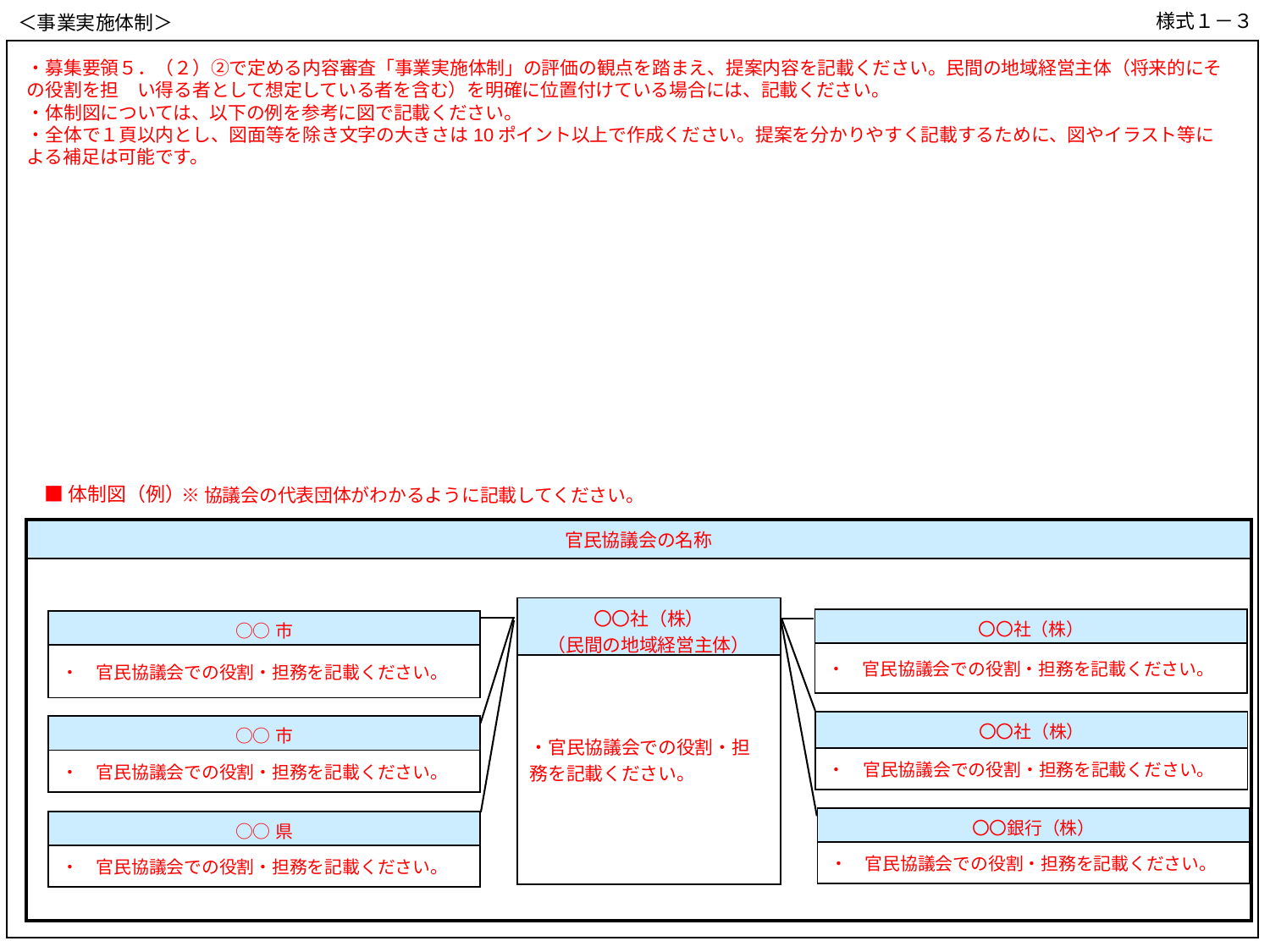

様式１－３
＜事業実施体制＞

・募集要領５．（２）②で定める内容審査「事業実施体制」の評価の観点を踏まえ、提案内容を記載ください。民間の地域経営主体（将来的にその役割を担　い得る者として想定している者を含む）を明確に位置付けている場合には、記載ください。
・体制図については、以下の例を参考に図で記載ください。
・全体で１頁以内とし、図面等を除き文字の大きさは10ポイント以上で作成ください。提案を分かりやすく記載するために、図やイラスト等による補足は可能です。
■体制図（例）
※協議会の代表団体がわかるように記載してください。
| 官民協議会の名称 |
| --- |
|  |
| 〇〇社（株） （民間の地域経営主体） |
| --- |
| ・官民協議会での役割・担務を記載ください。 |
| 〇〇社（株） |
| --- |
| ・　官民協議会での役割・担務を記載ください。 |
| ○○市 |
| --- |
| ・　官民協議会での役割・担務を記載ください。 |
| 〇〇社（株） |
| --- |
| ・　官民協議会での役割・担務を記載ください。 |
| ○○市 |
| --- |
| ・　官民協議会での役割・担務を記載ください。 |
| 〇〇銀行（株） |
| --- |
| ・　官民協議会での役割・担務を記載ください。 |
| ○○県 |
| --- |
| ・　官民協議会での役割・担務を記載ください。 |